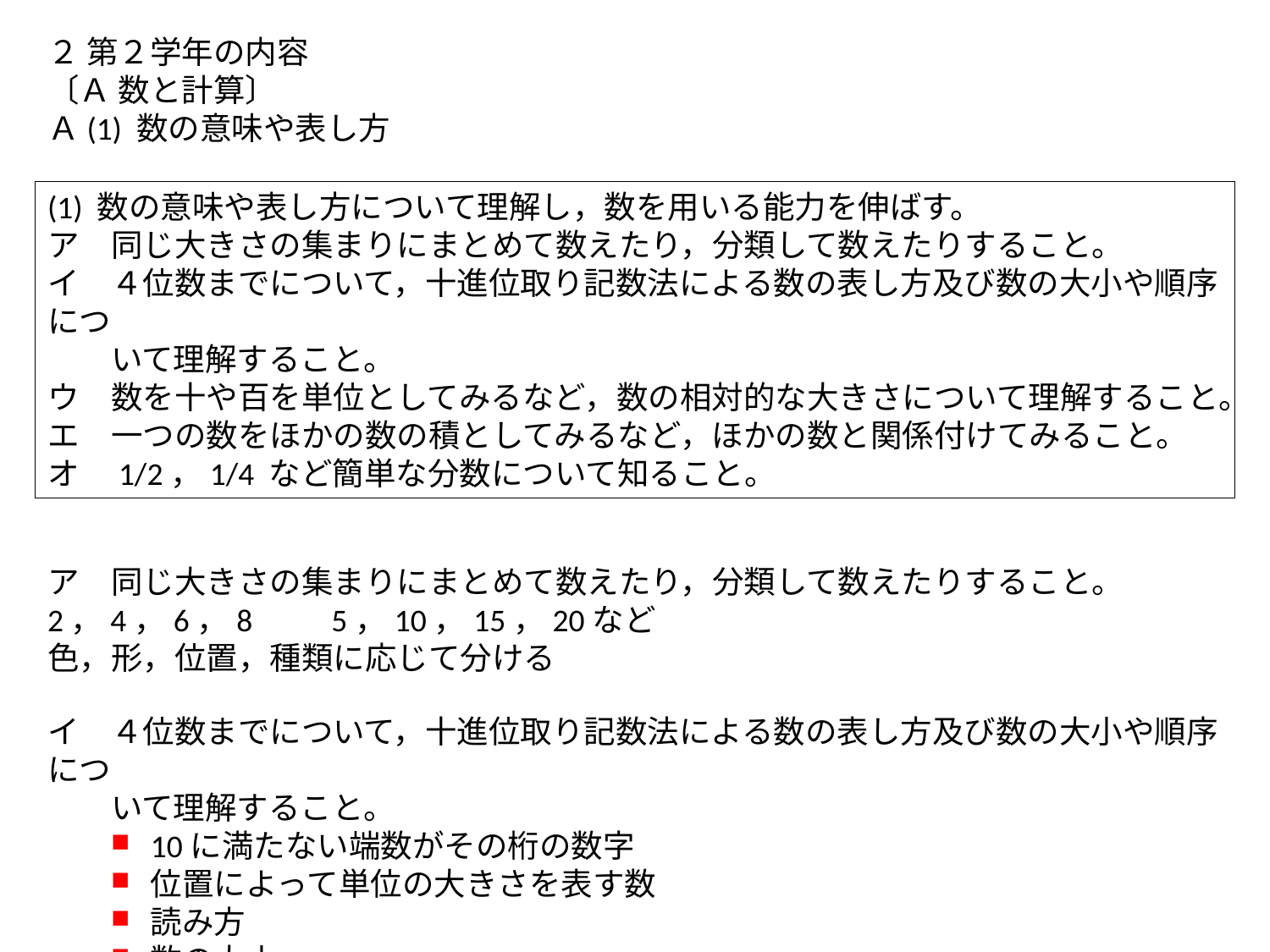

２ 第２学年の内容
〔Ａ 数と計算〕
Ａ(1) 数の意味や表し方
(1) 数の意味や表し方について理解し，数を用いる能力を伸ばす。
ア　同じ大きさの集まりにまとめて数えたり，分類して数えたりすること。
イ　４位数までについて，十進位取り記数法による数の表し方及び数の大小や順序につ
　　いて理解すること。
ウ　数を十や百を単位としてみるなど，数の相対的な大きさについて理解すること。
エ　一つの数をほかの数の積としてみるなど，ほかの数と関係付けてみること。
オ　1/2，1/4 など簡単な分数について知ること。
ア　同じ大きさの集まりにまとめて数えたり，分類して数えたりすること。
2，4，6，8　　5，10，15，20など
色，形，位置，種類に応じて分ける
イ　４位数までについて，十進位取り記数法による数の表し方及び数の大小や順序につ
　　いて理解すること。
10に満たない端数がその桁の数字
位置によって単位の大きさを表す数
読み方
数の大小